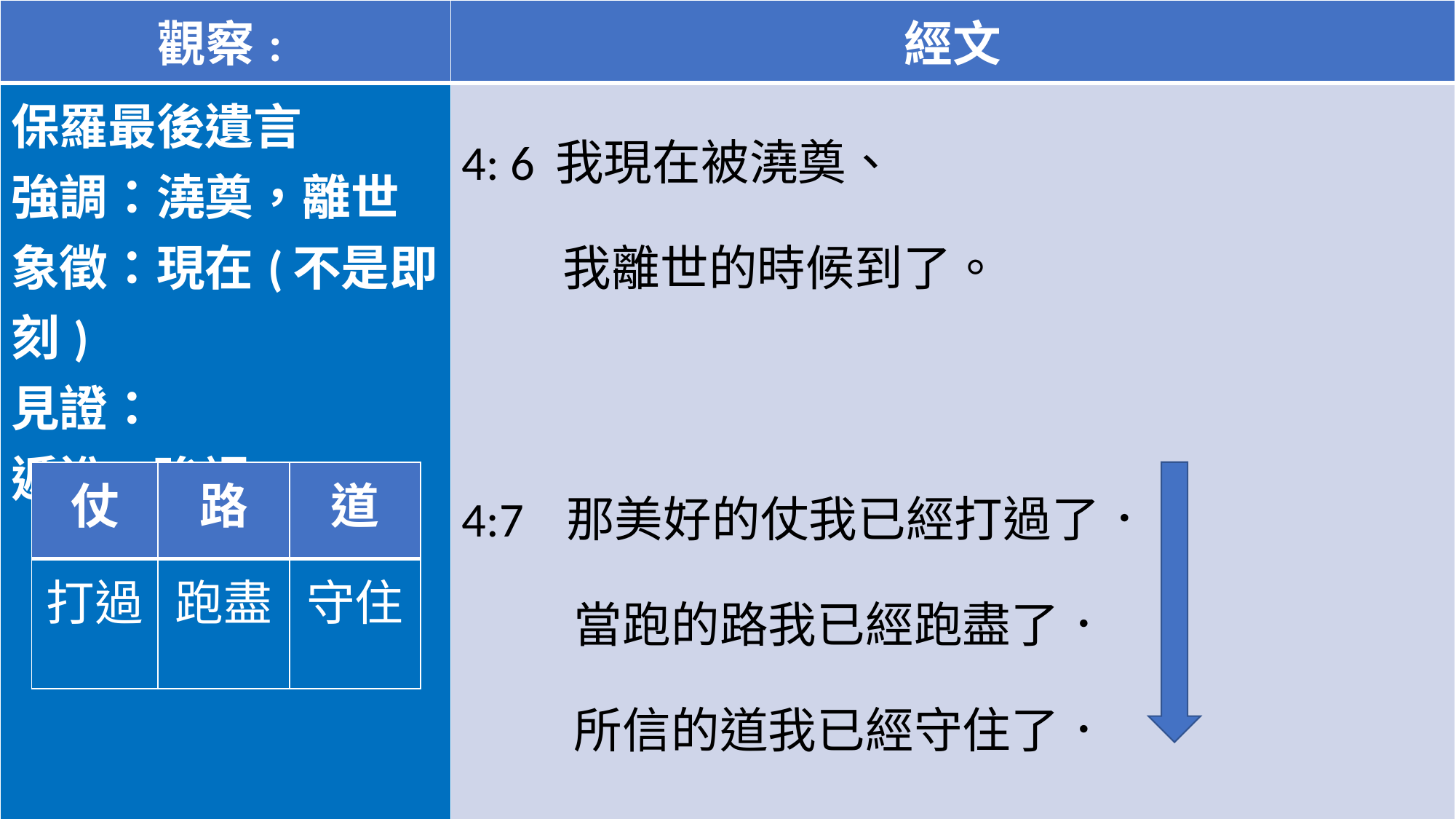

| 觀察: | 經文 |
| --- | --- |
| 保羅最後遺言 強調：澆奠，離世 象徵：現在(不是即刻) 見證： 遞進/強調： | 4: 6 我現在被澆奠、 我離世的時候到了。 4:7 那美好的仗我已經打過了． 當跑的路我已經跑盡了． 所信的道我已經守住了． |
#
| 仗 | 路 | 道 |
| --- | --- | --- |
| 打過 | 跑盡 | 守住 |